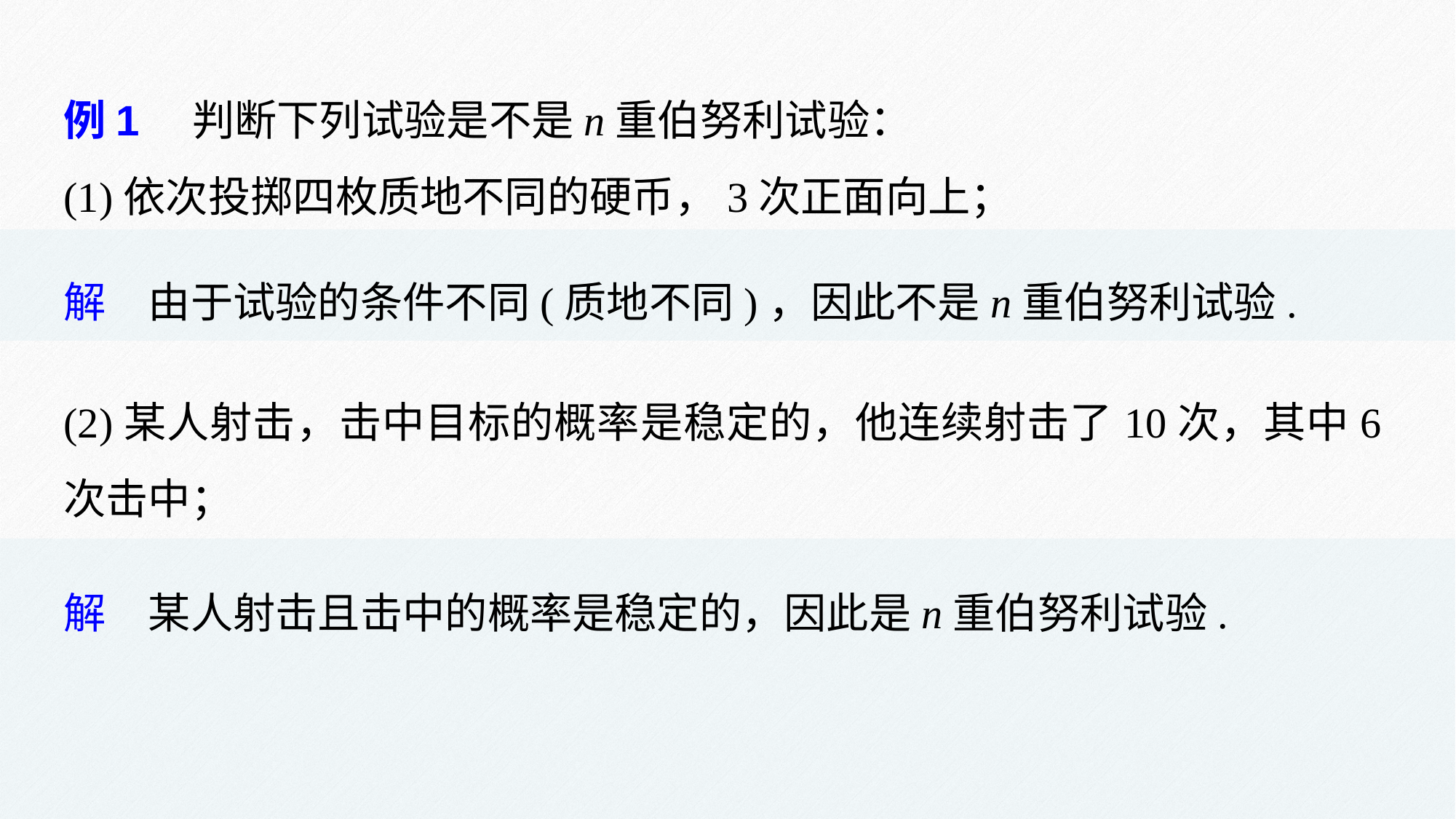

例1　判断下列试验是不是n重伯努利试验：
(1)依次投掷四枚质地不同的硬币，3次正面向上；

解　由于试验的条件不同(质地不同)，因此不是n重伯努利试验.
(2)某人射击，击中目标的概率是稳定的，他连续射击了10次，其中6次击中；
解　某人射击且击中的概率是稳定的，因此是n重伯努利试验.